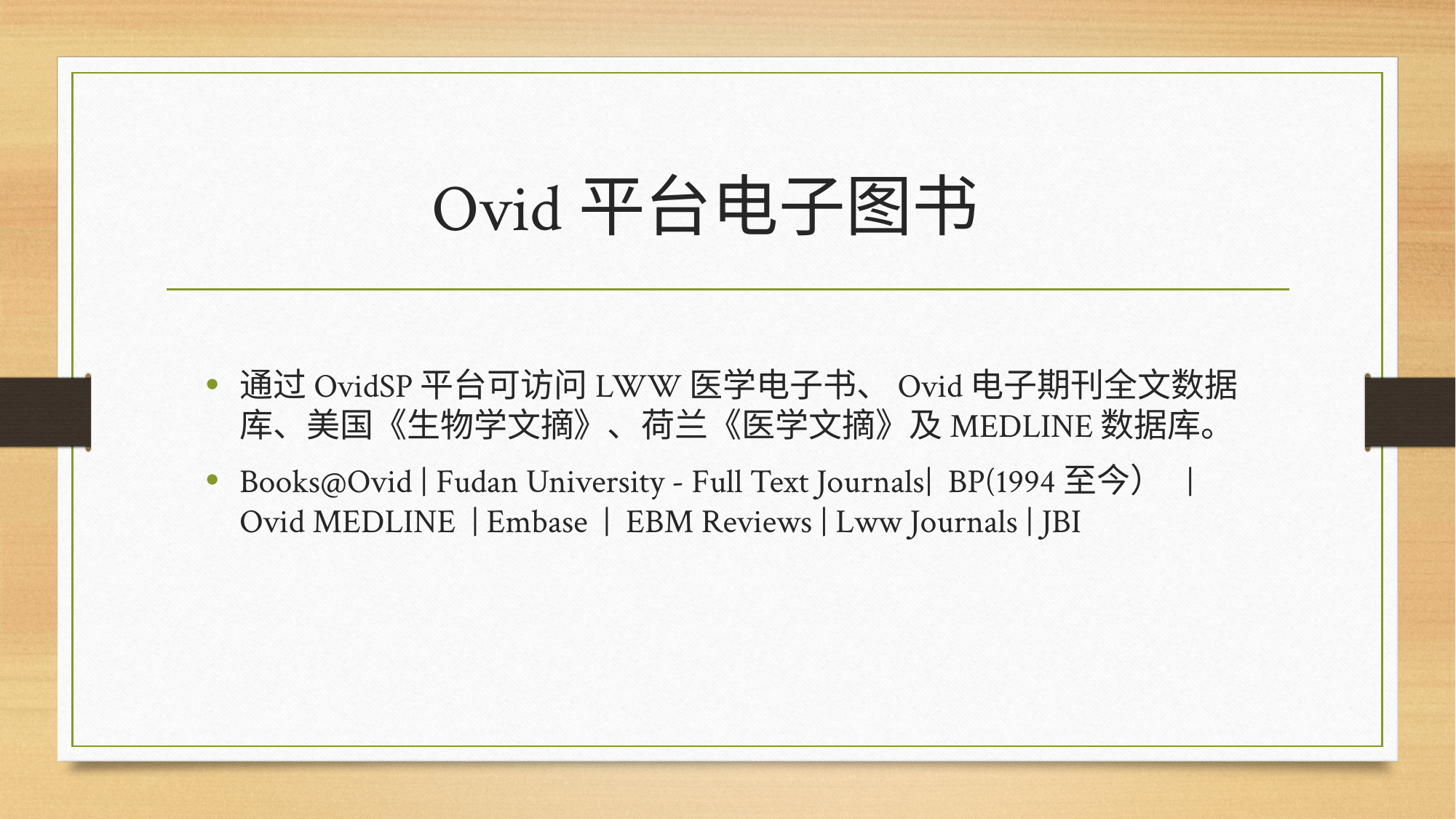

# Ovid平台电子图书
通过OvidSP平台可访问LWW医学电子书、Ovid电子期刊全文数据库、美国《生物学文摘》、荷兰《医学文摘》及MEDLINE数据库。
Books@Ovid | Fudan University - Full Text Journals|  BP(1994至今）  | Ovid MEDLINE  | Embase  |  EBM Reviews | Lww Journals | JBI